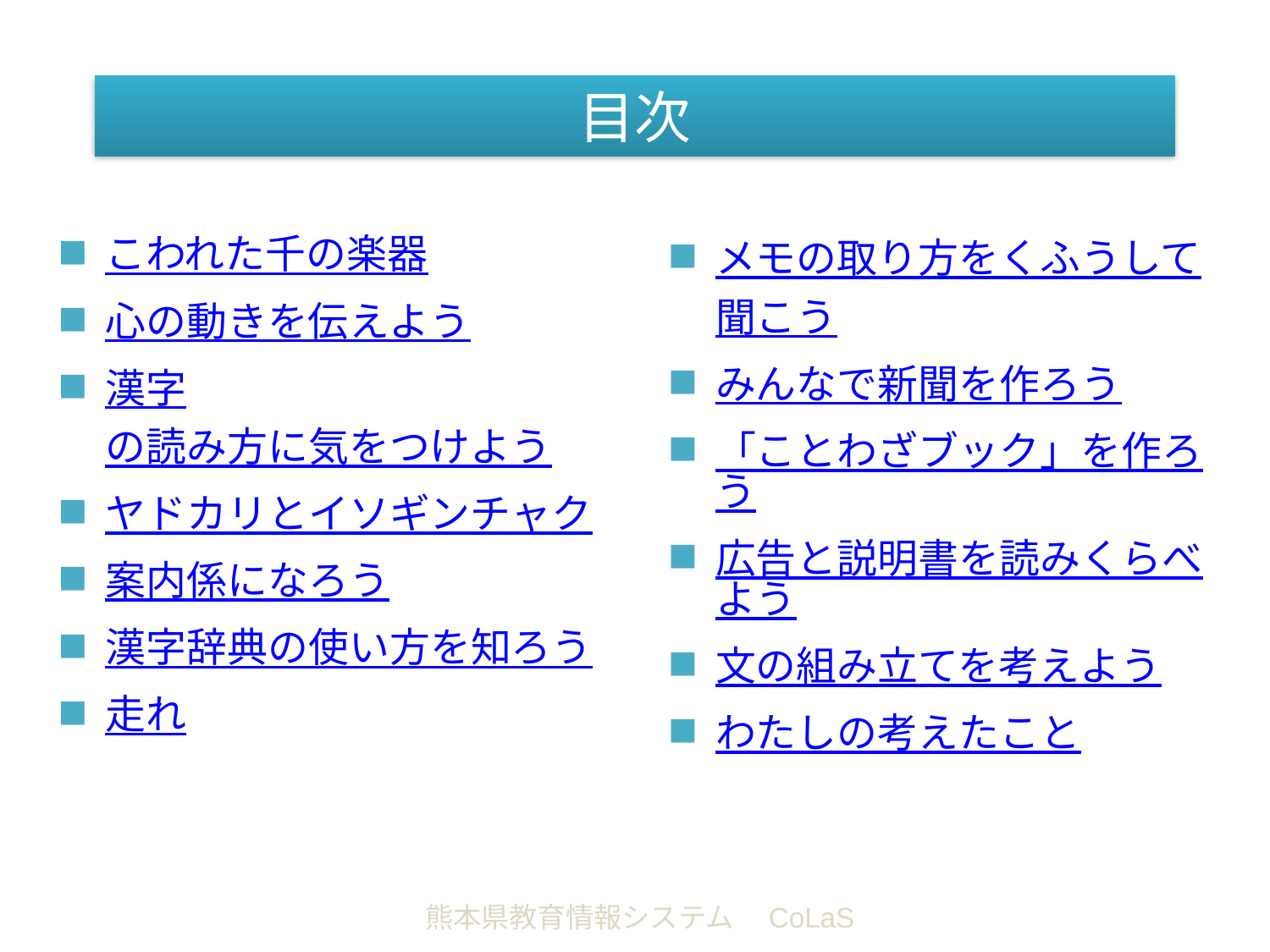

目次
こわれた千の楽器
心の動きを伝えよう
漢字の読み方に気をつけよう
ヤドカリとイソギンチャク
案内係になろう
漢字辞典の使い方を知ろう
走れ
メモの取り方をくふうして聞こう
みんなで新聞を作ろう
「ことわざブック」を作ろう
広告と説明書を読みくらべよう
文の組み立てを考えよう
わたしの考えたこと